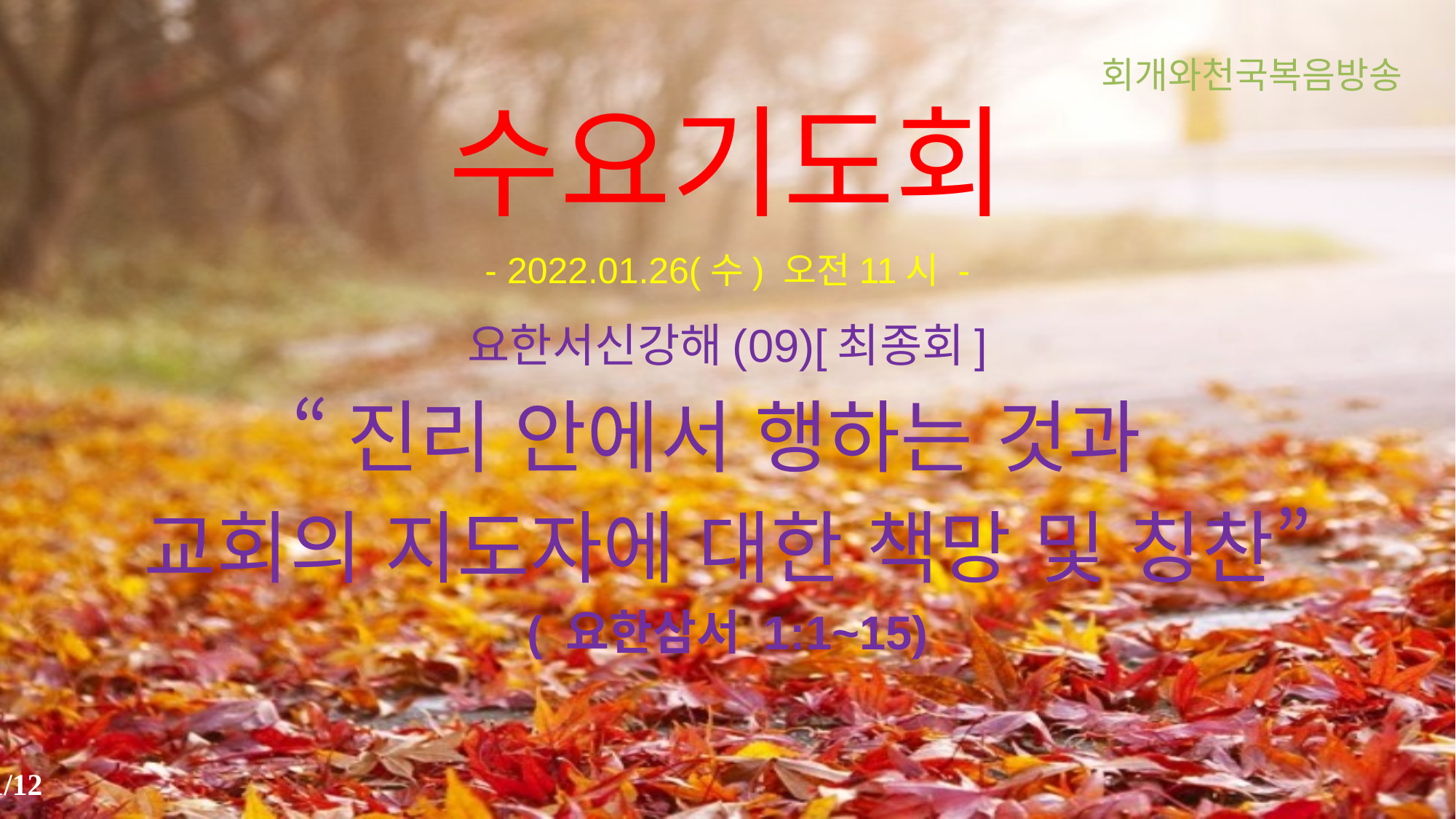

회개와천국복음방송
# 수요기도회
- 2022.01.26(수) 오전11시 -
요한서신강해(09)[최종회]
“진리 안에서 행하는 것과
교회의 지도자에 대한 책망 및 칭찬”
( 요한삼서 1:1~15)